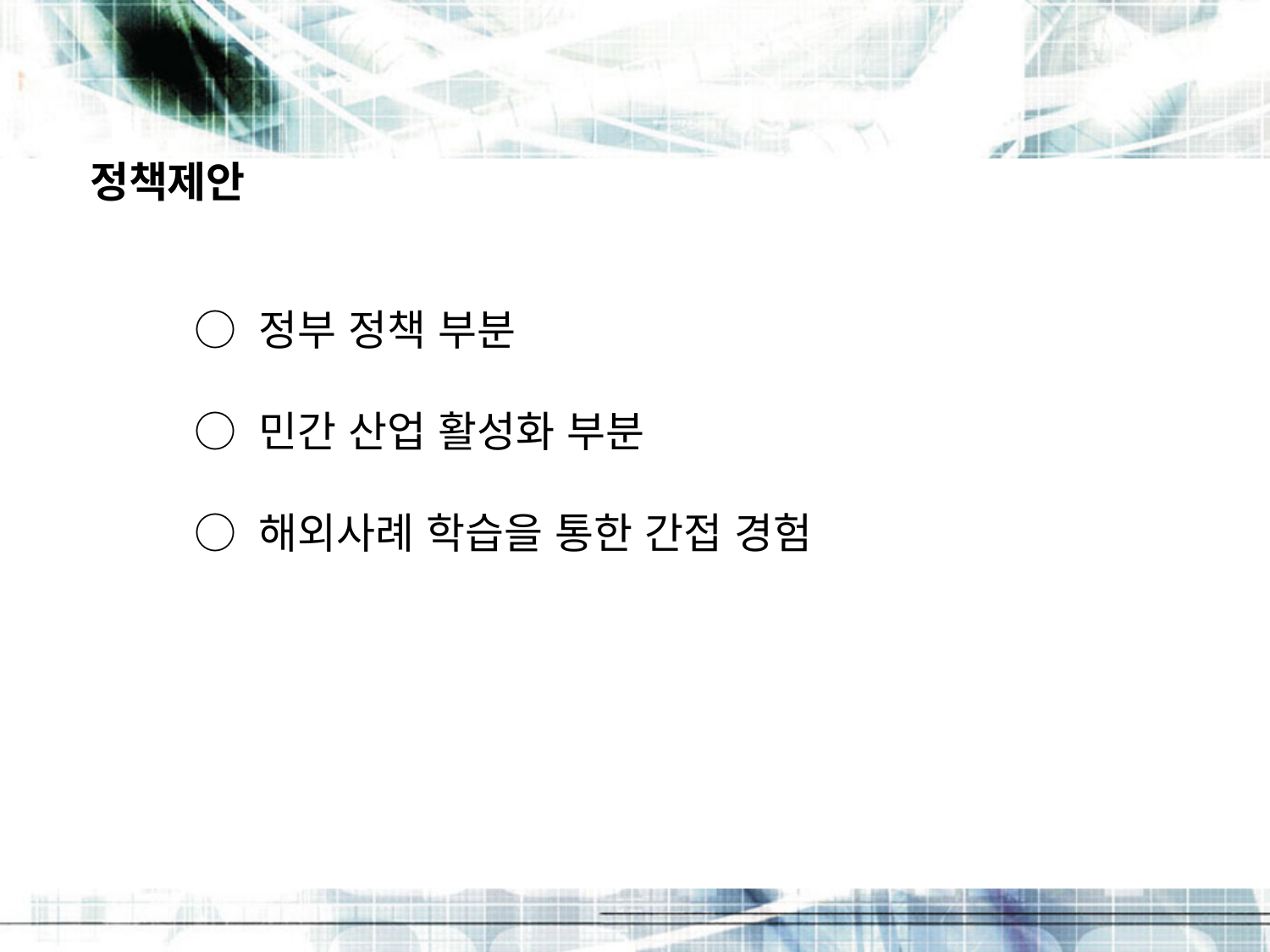

정책제안
○ 정부 정책 부분

○ 민간 산업 활성화 부분

○ 해외사례 학습을 통한 간접 경험